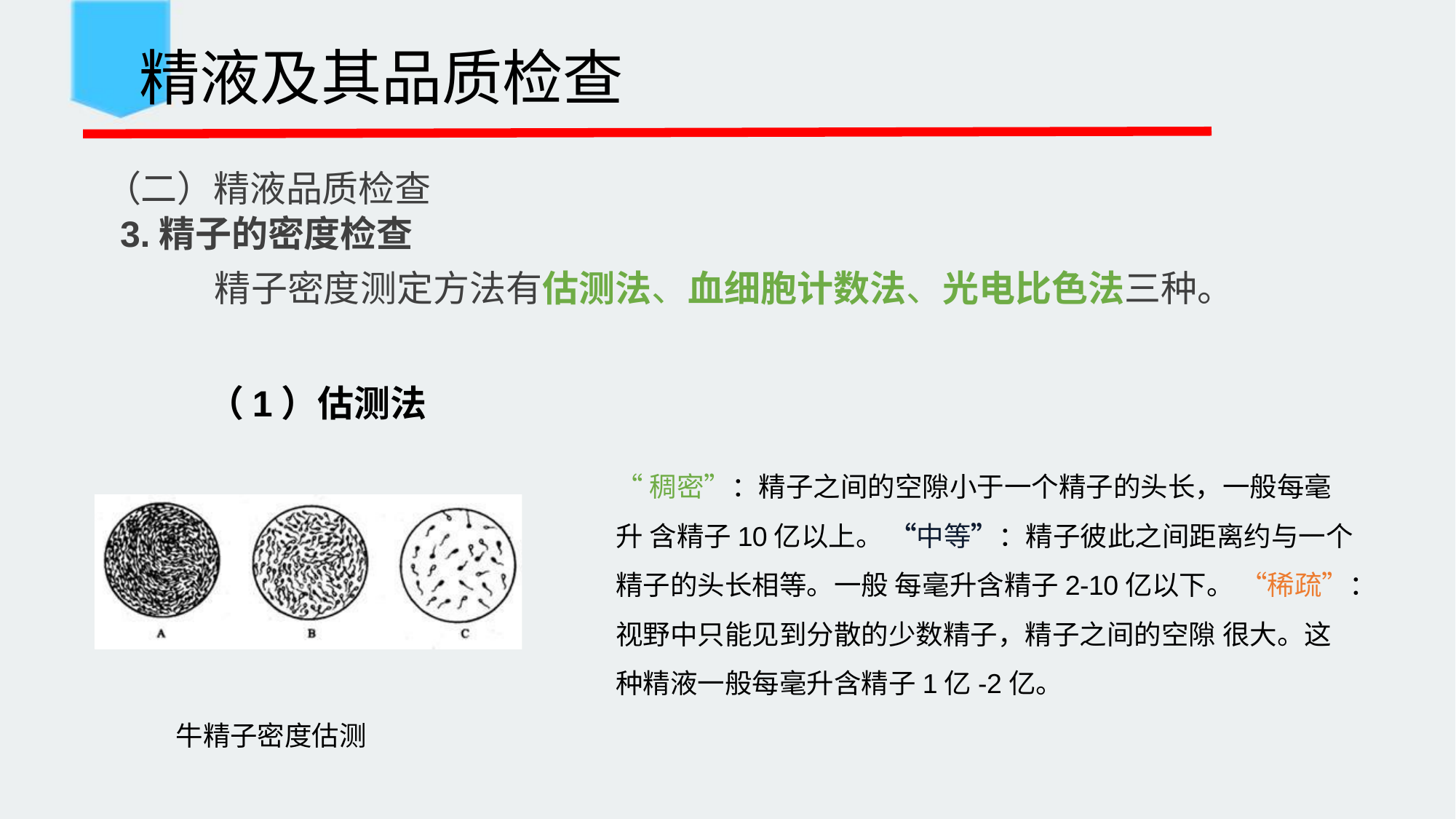

精液及其品质检查
  （二）精液品质检查
    3.精子的密度检查

精子密度测定方法有估测法、血细胞计数法、光电比色法三种。

（1）估测法
“稠密”：精子之间的空隙小于一个精子的头长，一般每毫升 含精子10亿以上。 “中等”：精子彼此之间距离约与一个精子的头长相等。一般 每毫升含精子2-10亿以下。 “稀疏”：视野中只能见到分散的少数精子，精子之间的空隙 很大。这种精液一般每毫升含精子1亿-2亿。

牛精子密度估测